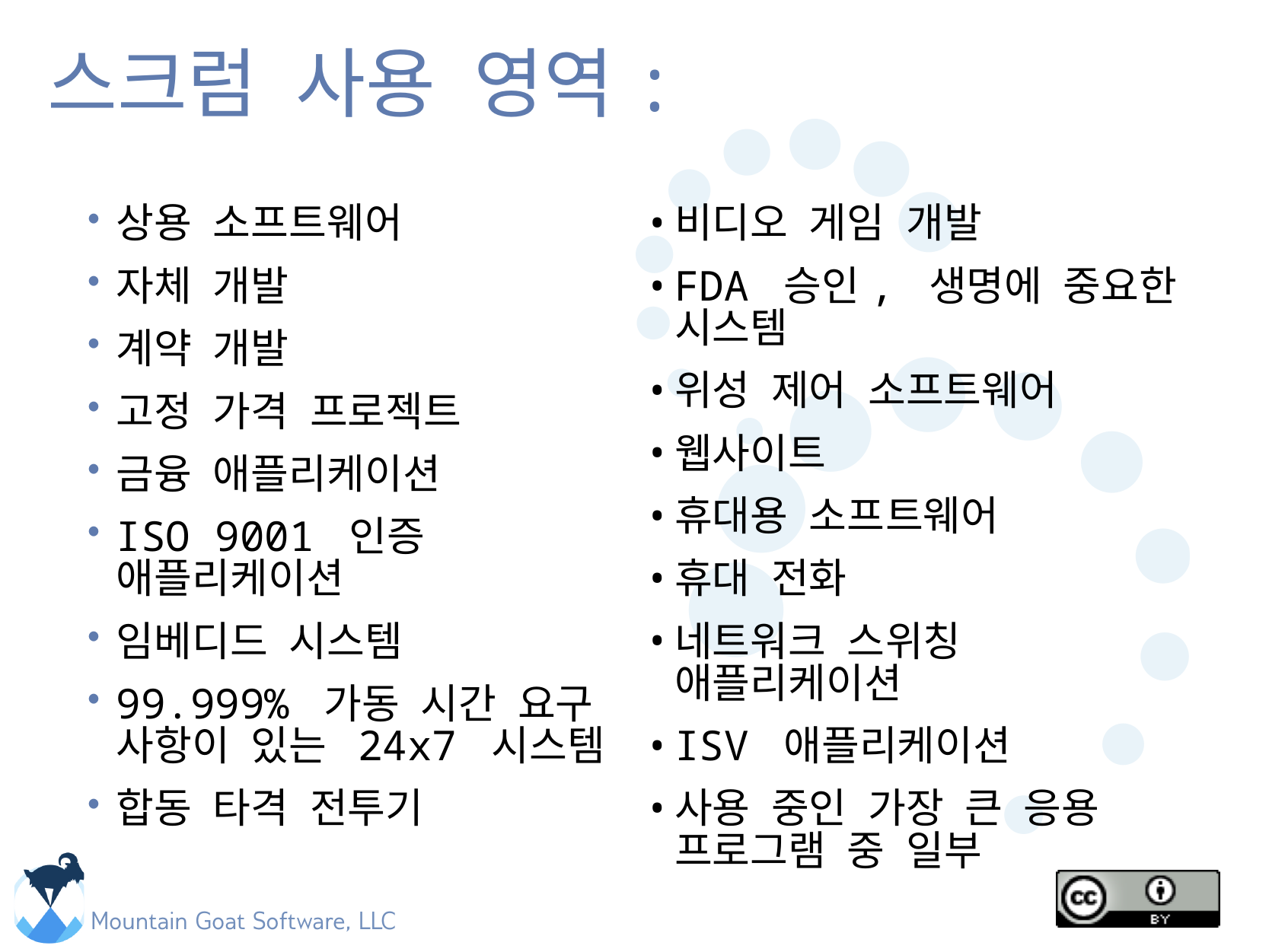

# 스크럼 사용 영역:
상용 소프트웨어
자체 개발
계약 개발
고정 가격 프로젝트
금융 애플리케이션
ISO 9001 인증 애플리케이션
임베디드 시스템
99.999% 가동 시간 요구 사항이 있는 24x7 시스템
합동 타격 전투기
비디오 게임 개발
FDA 승인, 생명에 중요한 시스템
위성 제어 소프트웨어
웹사이트
휴대용 소프트웨어
휴대 전화
네트워크 스위칭 애플리케이션
ISV 애플리케이션
사용 중인 가장 큰 응용 프로그램 중 일부